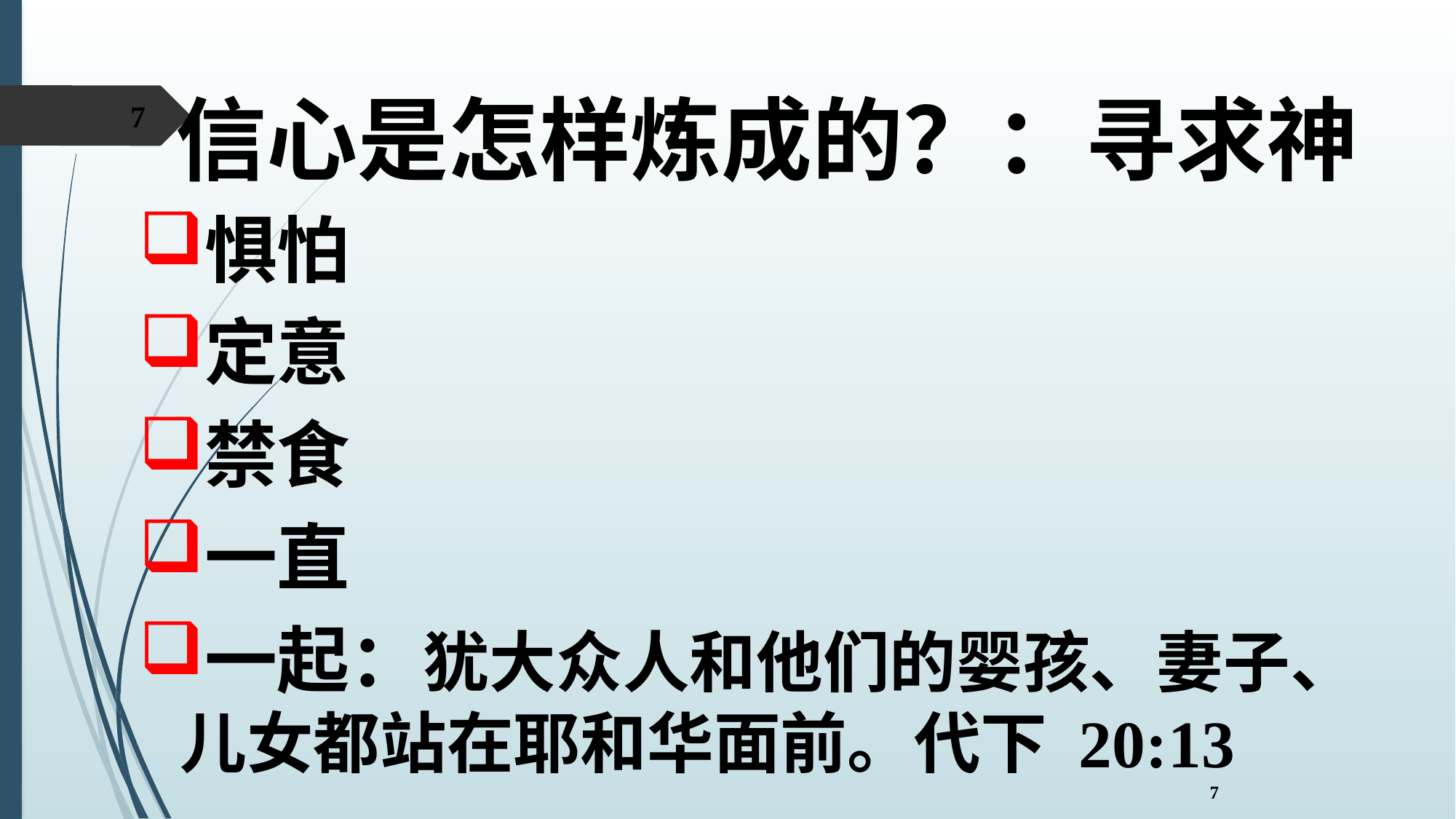

信心是怎样炼成的？：寻求神
7
惧怕
定意
禁食
一直
一起：犹大众人和他们的婴孩、妻子、儿女都站在耶和华面前。代下 20:13
7